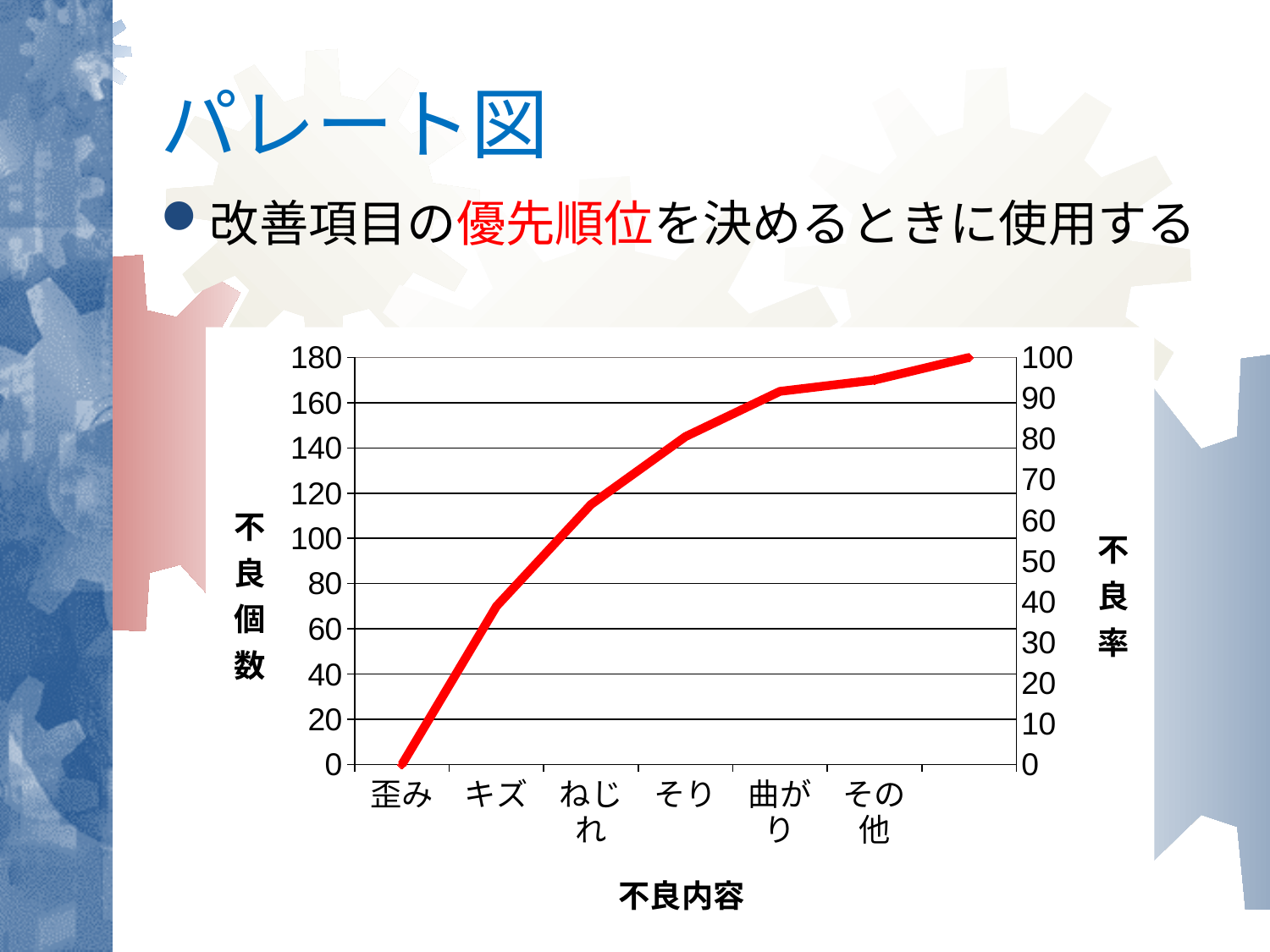

# パレート図
改善項目の優先順位を決めるときに使用する

### Chart

| Category |  |  |
|---|---|---|
| 歪み | 70.0 | 0.0 |
| キズ | 45.0 | 38.88888888888889 |
| ねじれ | 30.0 | 63.88888888888889 |
| そり | 20.0 | 80.55555555555546 |
| 曲がり | 5.0 | 91.66666666666667 |
| その他 | 10.0 | 94.44444444444473 |